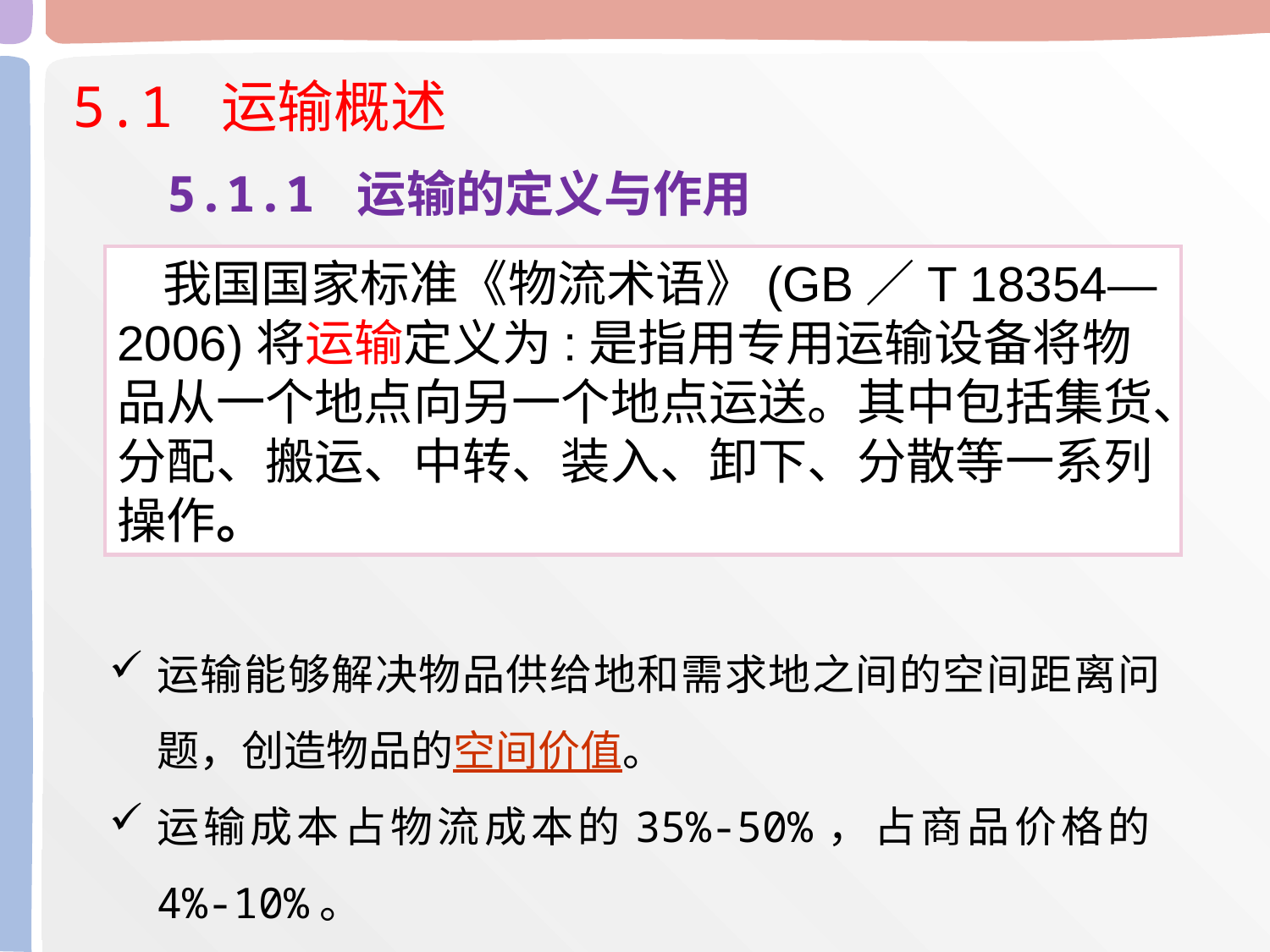

5.1 运输概述
5.1.1 运输的定义与作用
   我国国家标准《物流术语》(GB／T 18354—2006)将运输定义为:是指用专用运输设备将物品从一个地点向另一个地点运送。其中包括集货、分配、搬运、中转、装入、卸下、分散等一系列操作。
运输能够解决物品供给地和需求地之间的空间距离问题，创造物品的空间价值。
运输成本占物流成本的35%-50%，占商品价格的4%-10%。